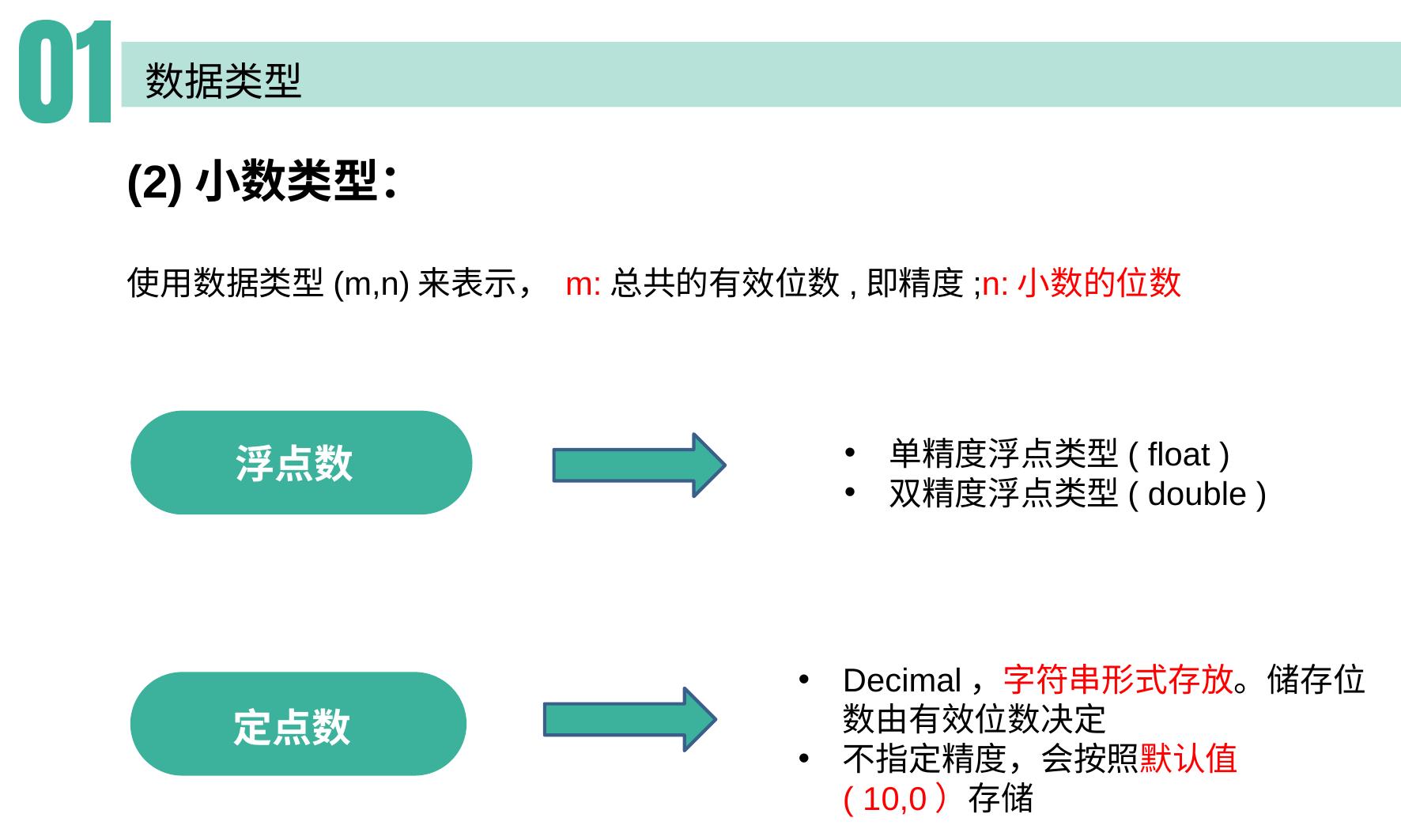

01

数据类型
(2)小数类型：

使用数据类型(m,n)来表示， m:总共的有效位数,即精度;n:小数的位数

单精度浮点类型( float )
双精度浮点类型( double )
浮点数

Decimal，字符串形式存放。储存位数由有效位数决定
不指定精度，会按照默认值( 10,0）存储

定点数